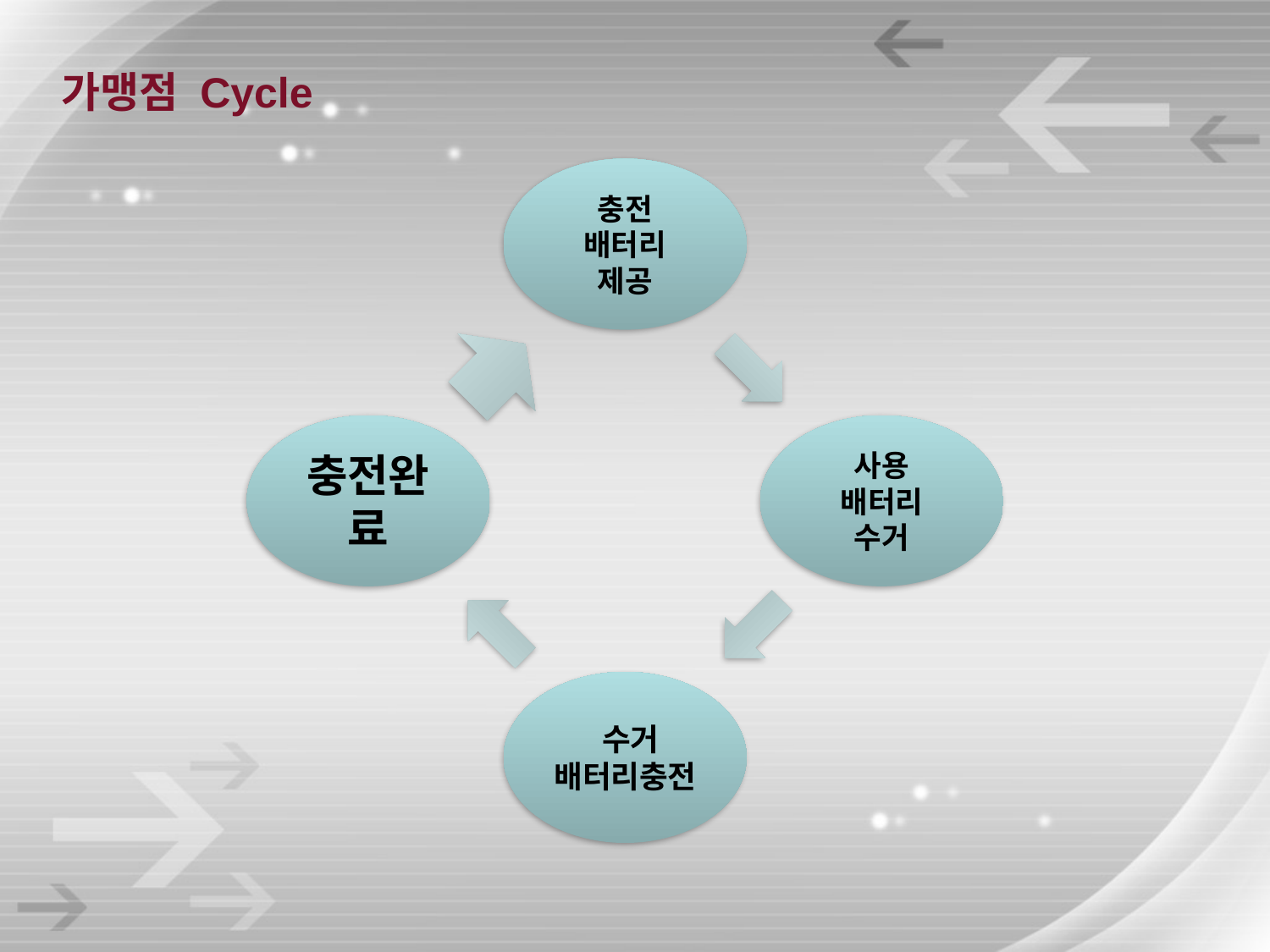

가맹점 Cycle
충전 배터리
제공
사용 배터리
수거
 수거 배터리충전
충전완료